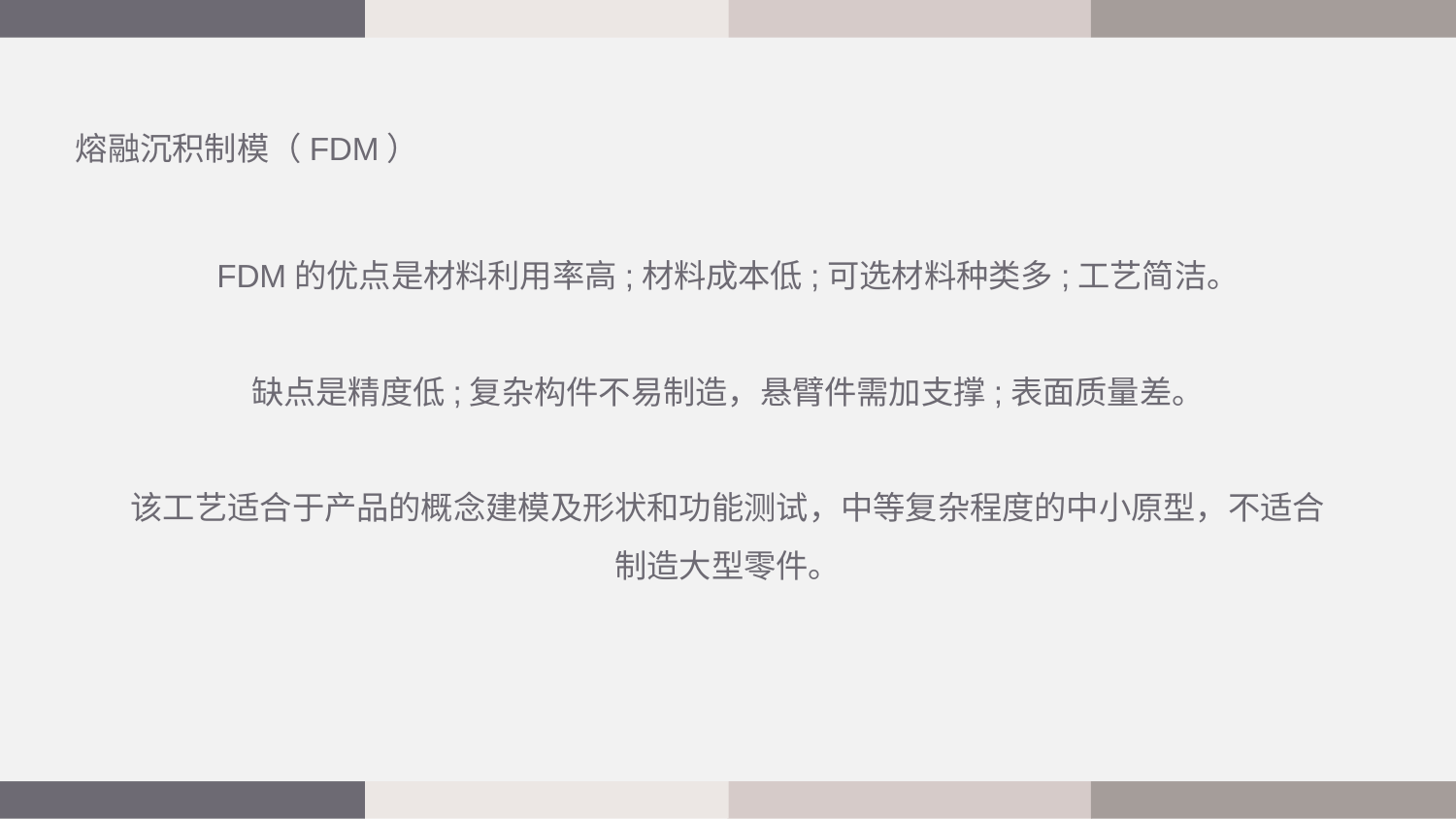

熔融沉积制模（FDM）
FDM的优点是材料利用率高;材料成本低;可选材料种类多;工艺简洁。

缺点是精度低;复杂构件不易制造，悬臂件需加支撑;表面质量差。

该工艺适合于产品的概念建模及形状和功能测试，中等复杂程度的中小原型，不适合制造大型零件。